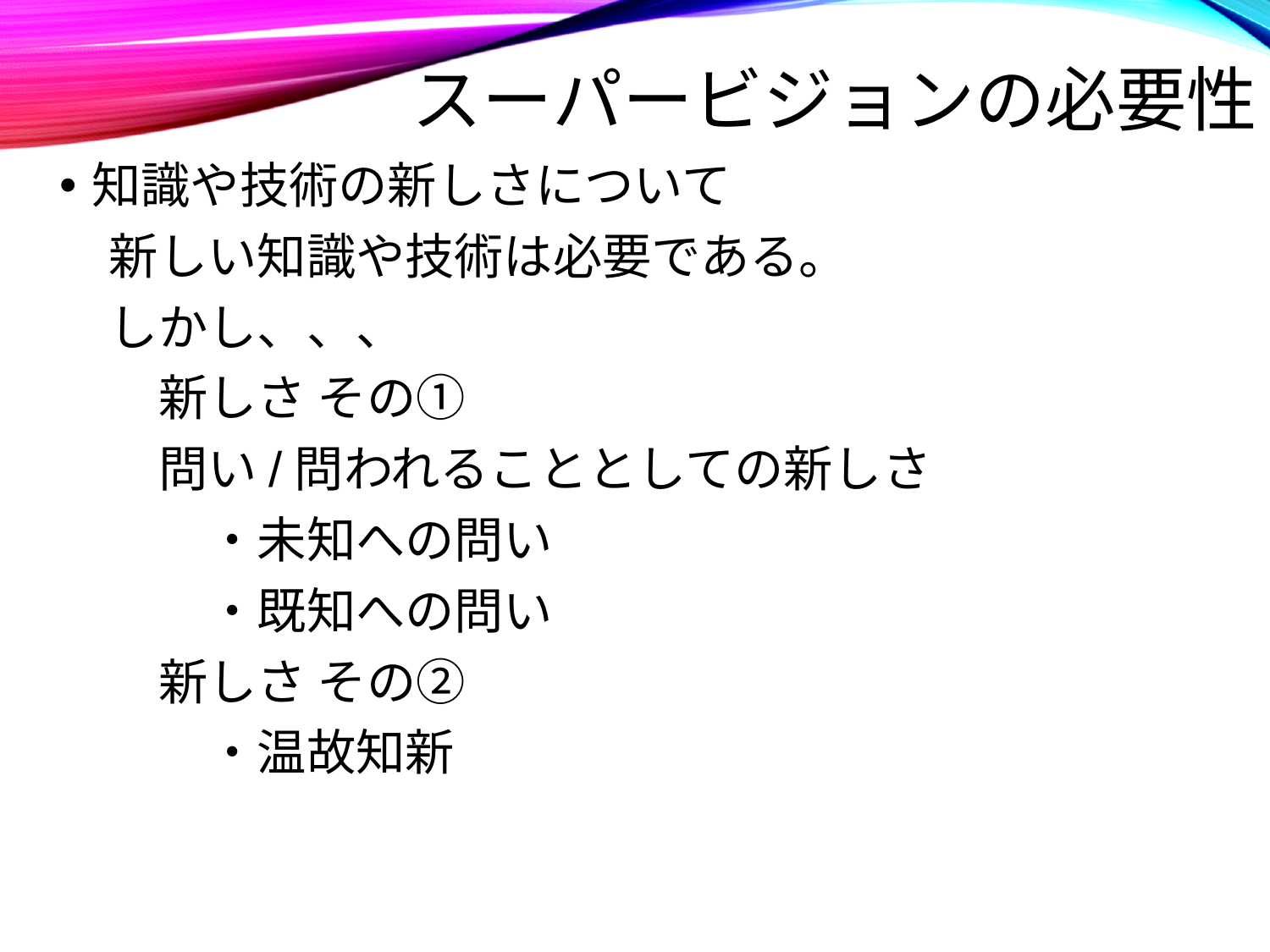

# スーパービジョンの必要性
知識や技術の新しさについて
　新しい知識や技術は必要である。
　しかし、、、
　　新しさ その①
　　問い/問われることとしての新しさ
　　　・未知への問い
　　　・既知への問い
　　新しさ その②
　　　・温故知新